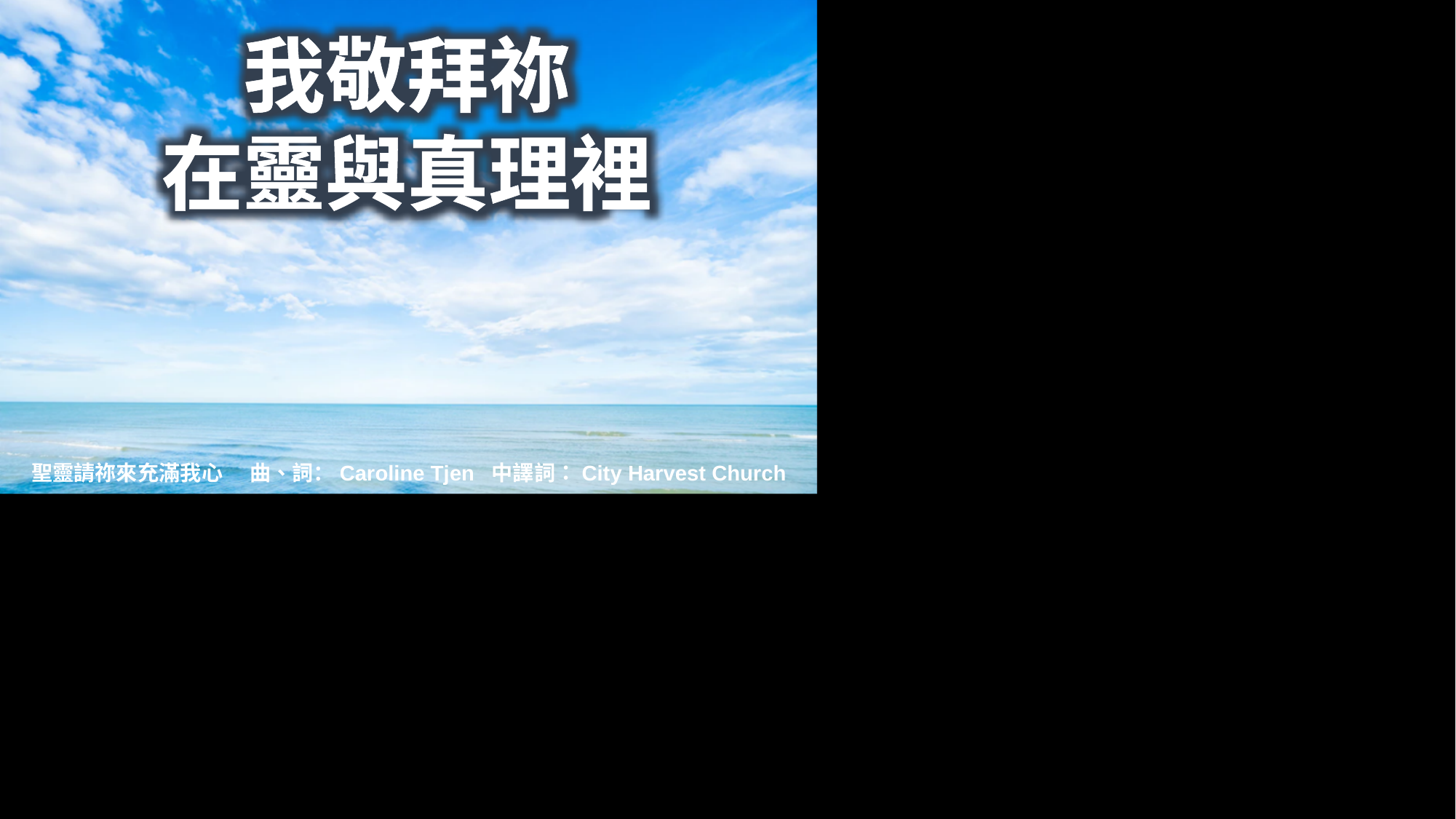

我敬拜祢
在靈與真理裡
聖靈請祢來充滿我心	曲、詞：Caroline Tjen  中譯詞：City Harvest Church